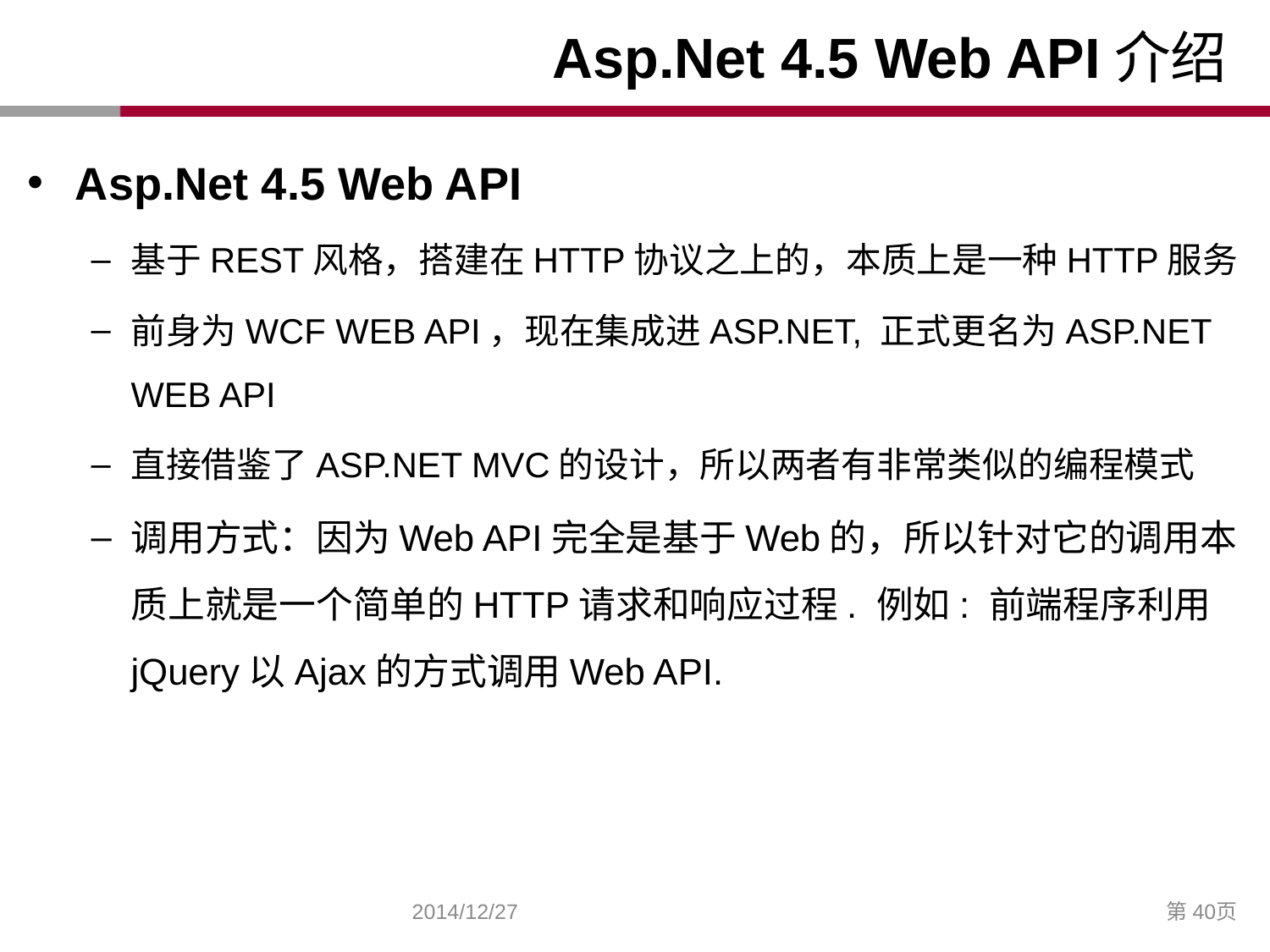

# Asp.Net 4.5 Web API介绍
Asp.Net 4.5 Web API
基于REST风格，搭建在HTTP协议之上的，本质上是一种HTTP服务
前身为WCF WEB API，现在集成进ASP.NET, 正式更名为ASP.NET WEB API
直接借鉴了ASP.NET MVC的设计，所以两者有非常类似的编程模式
调用方式：因为Web API完全是基于Web的，所以针对它的调用本质上就是一个简单的HTTP请求和响应过程. 例如: 前端程序利用jQuery以Ajax的方式调用Web API.
2014/12/27
第40页